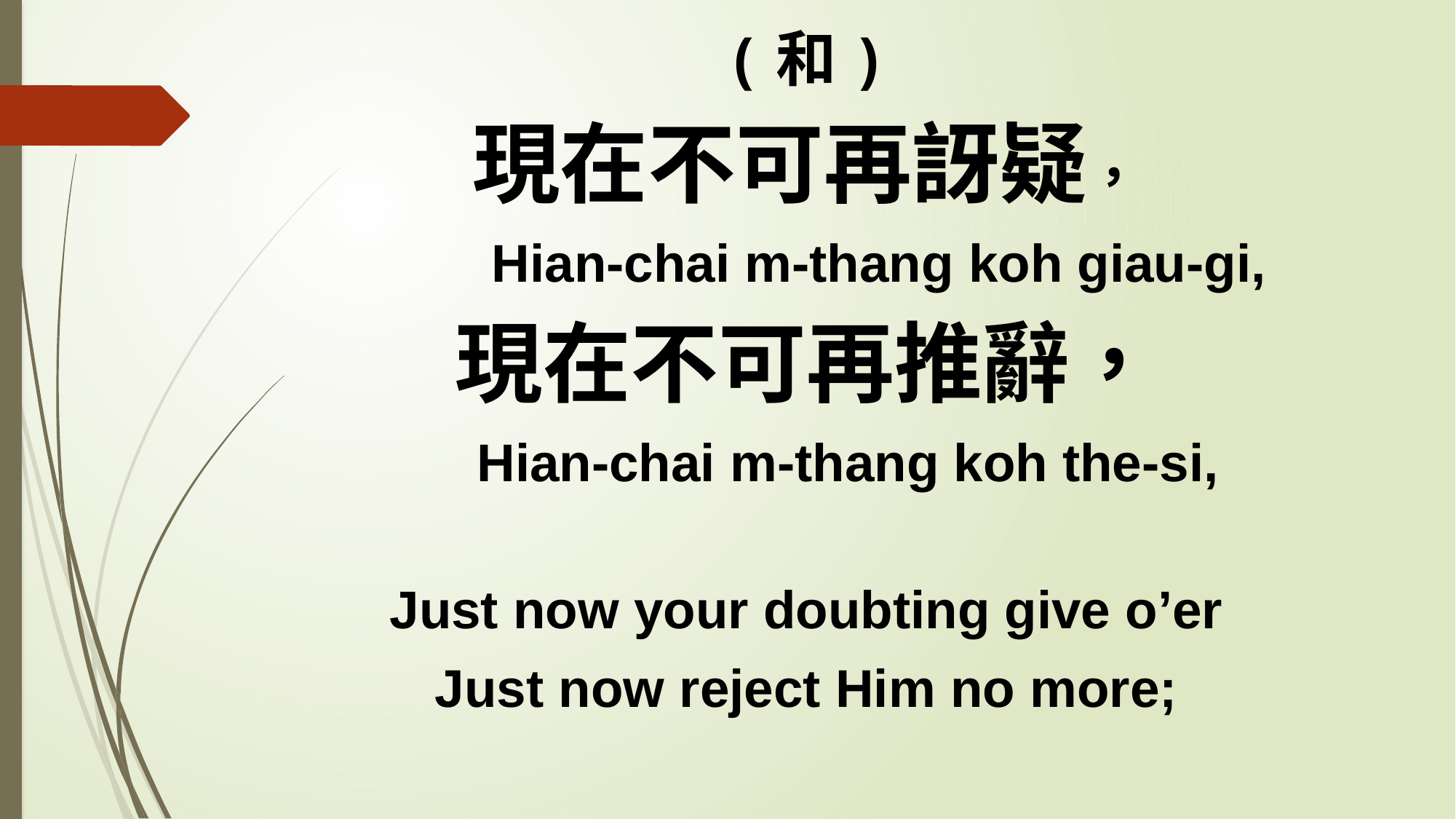

(和)
現在不可再訝疑，
              Hian-chai m-thang koh giau-gi,
現在不可再推辭，
             Hian-chai m-thang koh the-si,

Just now your doubting give o’er
Just now reject Him no more;